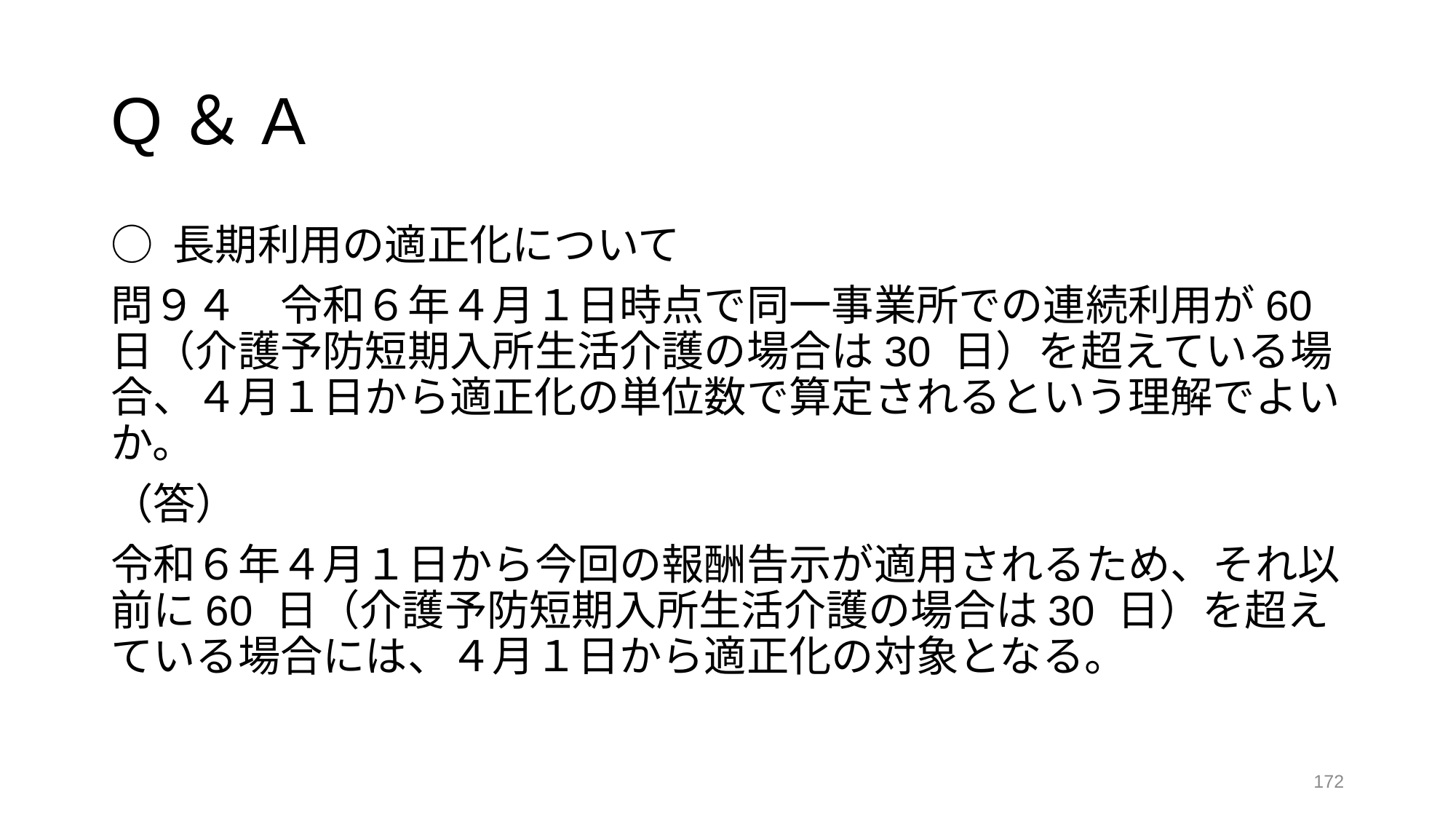

# Q＆A
○ 長期利用の適正化について
問９４　令和６年４月１日時点で同一事業所での連続利用が60 日（介護予防短期入所生活介護の場合は30 日）を超えている場合、４月１日から適正化の単位数で算定されるという理解でよいか。
（答）
令和６年４月１日から今回の報酬告示が適用されるため、それ以前に60 日（介護予防短期入所生活介護の場合は30 日）を超えている場合には、４月１日から適正化の対象となる。
172